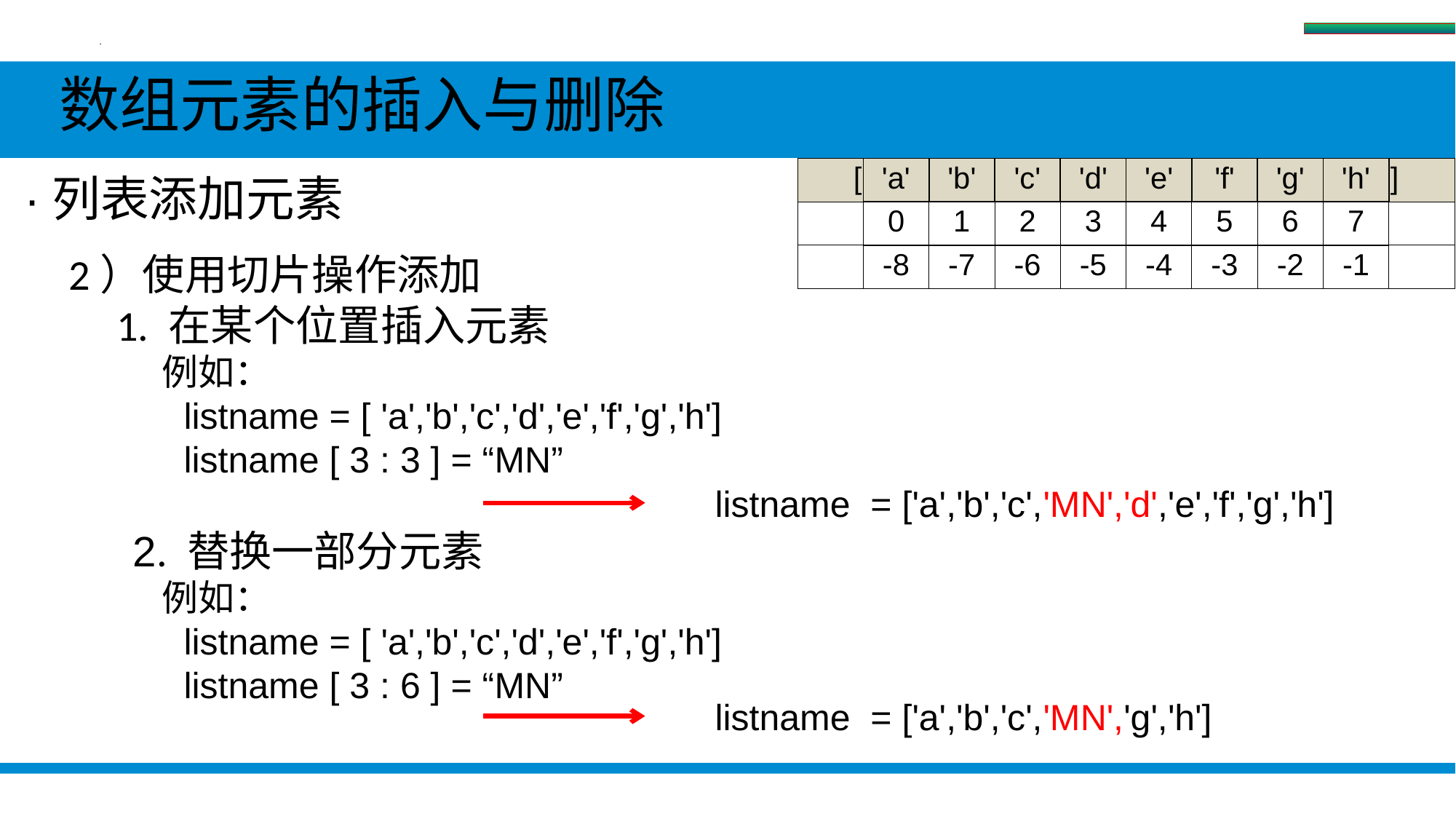

数组

  数组元素的插入与删除
| [ | 'a' | 'b' | 'c' | 'd' | 'e' | 'f' | 'g' | 'h' | ] |
| --- | --- | --- | --- | --- | --- | --- | --- | --- | --- |
|  | 0 | 1 | 2 | 3 | 4 | 5 | 6 | 7 |  |
|  | -8 | -7 | -6 | -5 | -4 | -3 | -2 | -1 |  |
 ·列表添加元素
      2）使用切片操作添加
           1. 在某个位置插入元素
              例如：
                 listname = [ 'a','b','c','d','e','f','g','h']
                 listname [ 3 : 3 ] = “MN”

            2. 替换一部分元素
              例如：
                 listname = [ 'a','b','c','d','e','f','g','h']
                 listname [ 3 : 6 ] = “MN”
listname  = ['a','b','c','MN','d','e','f','g','h']
listname  = ['a','b','c','MN','g','h']
#